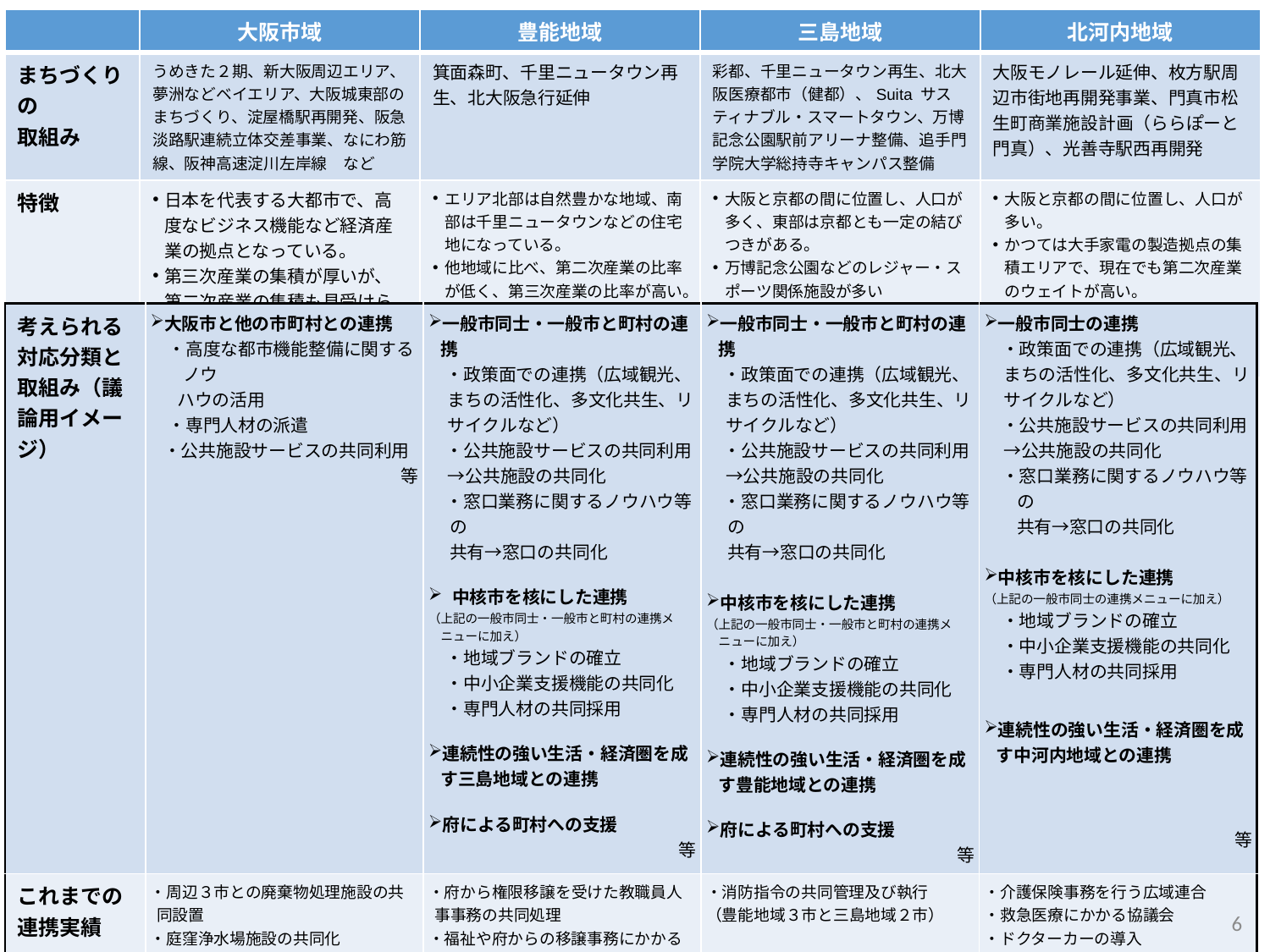

|  | 大阪市域 | 豊能地域 | 三島地域 | 北河内地域 |
| --- | --- | --- | --- | --- |
| まちづくりの 取組み | うめきた２期、新大阪周辺エリア、夢洲などベイエリア、大阪城東部のまちづくり、淀屋橋駅再開発、阪急淡路駅連続立体交差事業、なにわ筋線、阪神高速淀川左岸線　など | 箕面森町、千里ニュータウン再生、北大阪急行延伸 | 彩都、千里ニュータウン再生、北大阪医療都市（健都）、Suita サスティナブル・スマートタウン、万博記念公園駅前アリーナ整備、追手門学院大学総持寺キャンパス整備 | 大阪モノレール延伸、枚方駅周辺市街地再開発事業、門真市松生町商業施設計画（ららぽーと門真）、光善寺駅西再開発 |
| 特徴 | 日本を代表する大都市で、高度なビジネス機能など経済産業の拠点となっている。 第三次産業の集積が厚いが、第二次産業の集積も見受けられる。 | エリア北部は自然豊かな地域、南部は千里ニュータウンなどの住宅地になっている。 他地域に比べ、第二次産業の比率が低く、第三次産業の比率が高い。 | 大阪と京都の間に位置し、人口が多く、東部は京都とも一定の結びつきがある。 万博記念公園などのレジャー・スポーツ関係施設が多い 大学が多く所在している。 | 大阪と京都の間に位置し、人口が多い。 かつては大手家電の製造拠点の集積エリアで、現在でも第二次産業のウェイトが高い。 淀川舟運やサイクリングなど、河川を生かした憩いの空間になっている。 |
| 考えられる 対応分類と取組み（議論用イメージ） | 大阪市と他の市町村との連携 　・高度な都市機能整備に関するノウ 　ハウの活用 　・専門人材の派遣 ・公共施設サービスの共同利用 等 | 一般市同士・一般市と町村の連携 　・政策面での連携（広域観光、まちの活性化、多文化共生、リサイクルなど） 　・公共施設サービスの共同利用 →公共施設の共同化 　・窓口業務に関するノウハウ等の 共有→窓口の共同化 中核市を核にした連携 （上記の一般市同士・一般市と町村の連携メニューに加え） 　・地域ブランドの確立 　・中小企業支援機能の共同化 　・専門人材の共同採用 連続性の強い生活・経済圏を成す三島地域との連携 府による町村への支援 等 | 一般市同士・一般市と町村の連携 　・政策面での連携（広域観光、まちの活性化、多文化共生、リサイクルなど） 　・公共施設サービスの共同利用 →公共施設の共同化 　・窓口業務に関するノウハウ等の 共有→窓口の共同化 　 中核市を核にした連携 （上記の一般市同士・一般市と町村の連携メニューに加え） 　・地域ブランドの確立 　・中小企業支援機能の共同化 　・専門人材の共同採用 連続性の強い生活・経済圏を成す豊能地域との連携 府による町村への支援 等 | 一般市同士の連携 　・政策面での連携（広域観光、まちの活性化、多文化共生、リサイクルなど） 　・公共施設サービスの共同利用 →公共施設の共同化 　・窓口業務に関するノウハウ等の 共有→窓口の共同化 　 中核市を核にした連携 （上記の一般市同士の連携メニューに加え） 　・地域ブランドの確立 　・中小企業支援機能の共同化 　・専門人材の共同採用 連続性の強い生活・経済圏を成す中河内地域との連携 等 |
| --- | --- | --- | --- | --- |
| これまでの 連携実績 | ・周辺３市との廃棄物処理施設の共同設置 ・庭窪浄水場施設の共同化 | ・府から権限移譲を受けた教職員人事事務の共同処理 ・福祉や府からの移譲事務にかかる機関の共同設置・事務委託 ・消防指令の共同管理及び執行 （豊能地域３市と三島地域２市） | ・消防指令の共同管理及び執行 （豊能地域３市と三島地域２市） | ・介護保険事務を行う広域連合 ・救急医療にかかる協議会 ・ドクターカーの導入 |
6